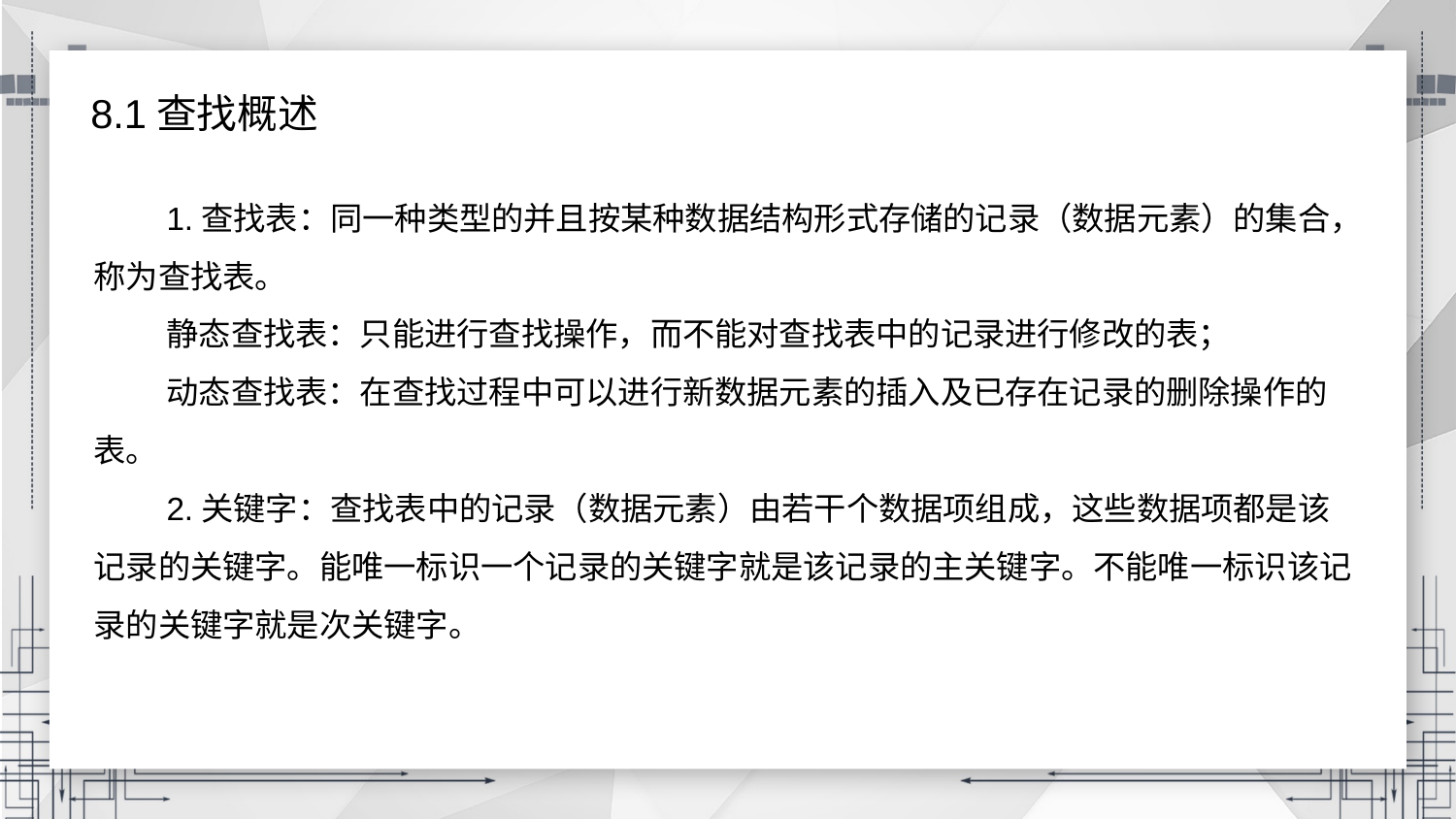

8.1查找概述
1.查找表：同一种类型的并且按某种数据结构形式存储的记录（数据元素）的集合，称为查找表。
静态查找表：只能进行查找操作，而不能对查找表中的记录进行修改的表；
动态查找表：在查找过程中可以进行新数据元素的插入及已存在记录的删除操作的表。
2.关键字：查找表中的记录（数据元素）由若干个数据项组成，这些数据项都是该记录的关键字。能唯一标识一个记录的关键字就是该记录的主关键字。不能唯一标识该记录的关键字就是次关键字。